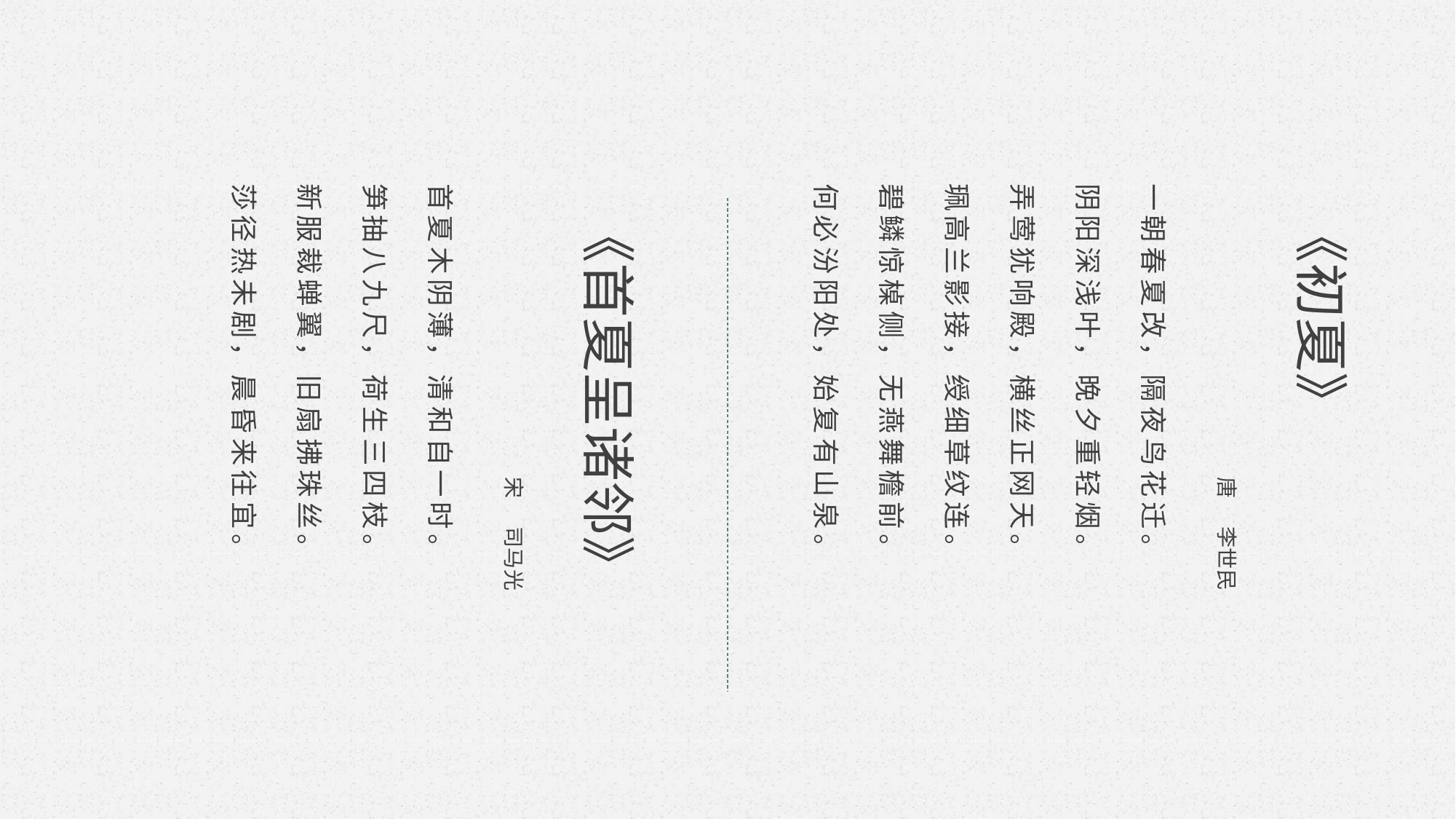

首夏木阴薄，清和自一时。
笋抽八九尺，荷生三四枝。
新服裁蝉翼，旧扇拂珠丝。
莎径热未剧，晨昏来往宜。
一朝春夏改，隔夜鸟花迁。
阴阳深浅叶，晚夕重轻烟。
弄莺犹响殿，横丝正网天。
珮高兰影接，绶细草纹连。
碧鳞惊槕侧，无燕舞檐前。
何必汾阳处，始复有山泉。
《首夏呈诸邻》
宋      司马光
《初夏》
唐      李世民